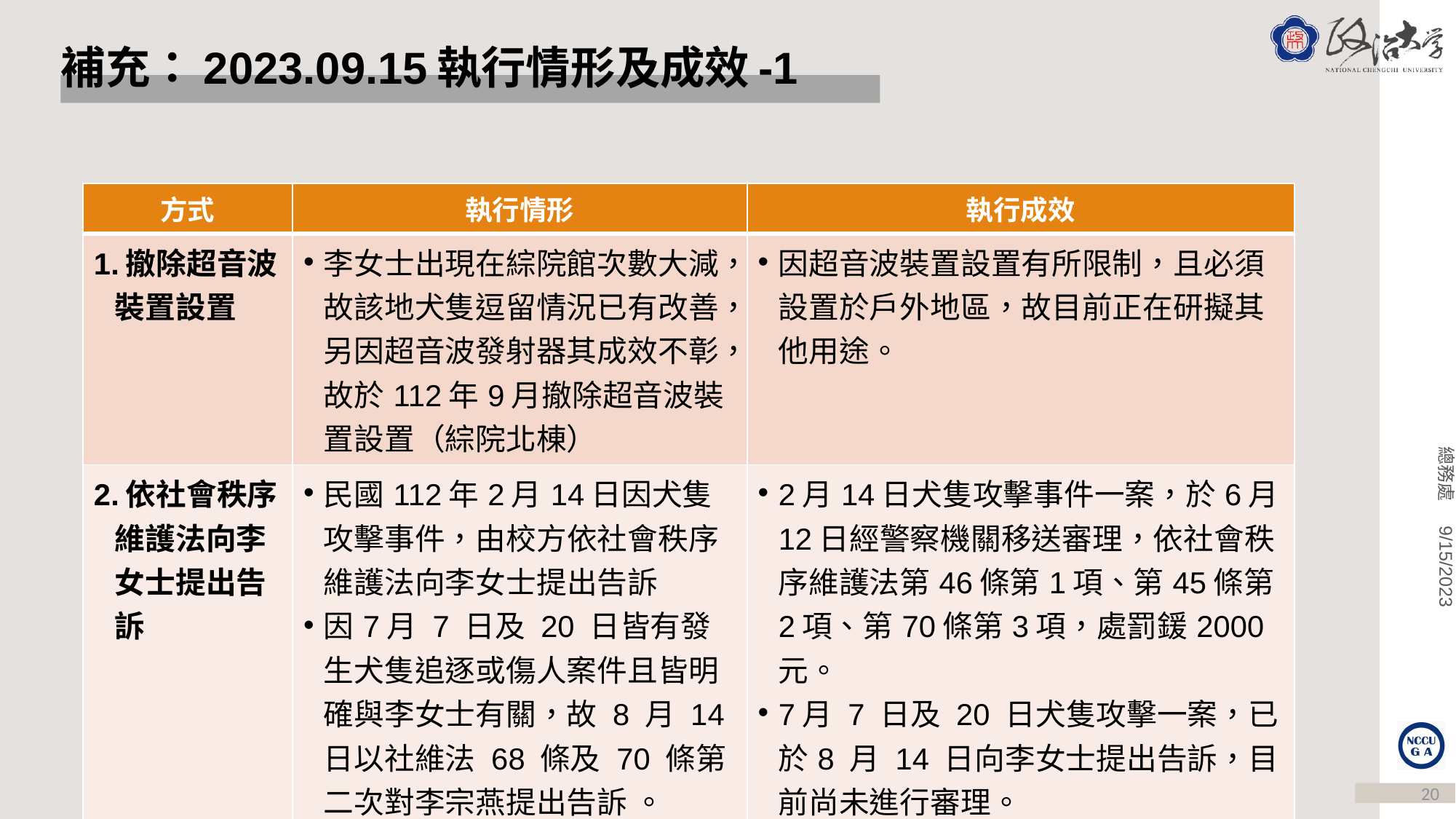

# 補充：2023.09.15執行情形及成效-1
| 方式 | 執行情形 | 執行成效 |
| --- | --- | --- |
| 1.撤除超音波裝置設置 | 李女士出現在綜院館次數大減，故該地犬隻逗留情況已有改善，另因超音波發射器其成效不彰，故於112年9月撤除超音波裝置設置（綜院北棟） | 因超音波裝置設置有所限制，且必須設置於戶外地區，故目前正在研擬其他用途。 |
| 2.依社會秩序維護法向李女士提出告訴 | 民國112年2月14日因犬隻攻擊事件，由校方依社會秩序維護法向李女士提出告訴 因7月 7 日及 20 日皆有發生犬隻追逐或傷人案件且皆明確與李女士有關，故 8 月 14 日以社維法 68 條及 70 條第二次對李宗燕提出告訴 。 | 2月14日犬隻攻擊事件一案，於6月12日經警察機關移送審理，依社會秩序維護法第46條第1項、第45條第2項、第70條第3項，處罰鍰2000元。 7月 7 日及 20 日犬隻攻擊一案，已於8 月 14 日向李女士提出告訴，目前尚未進行審理。 |
20